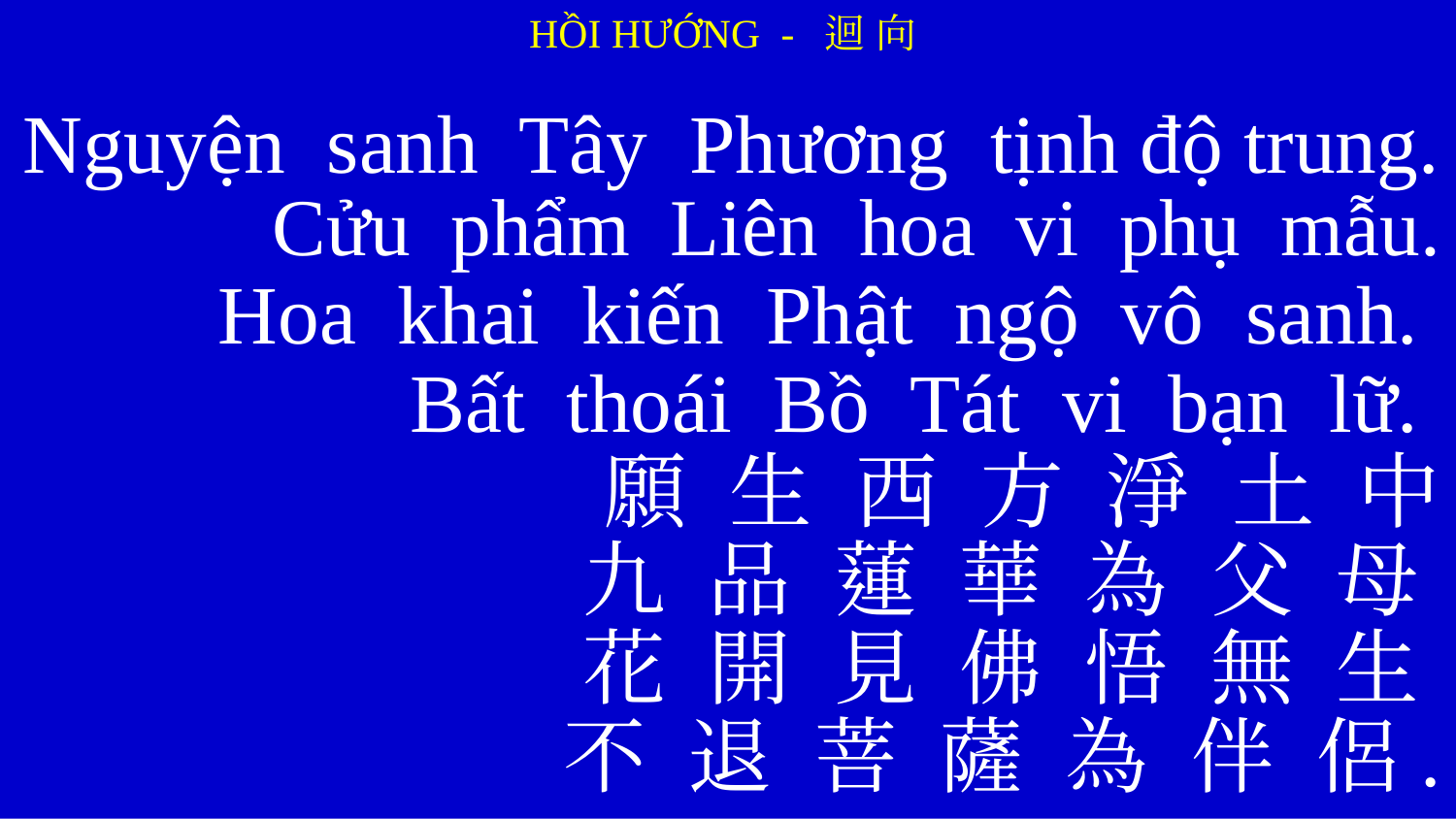

HỒI HƯỚNG  -  迴 向

Nguyện  sanh  Tây  Phương  tịnh độ trung. Cửu  phẩm  Liên  hoa  vi  phụ  mẫu.
Hoa  khai  kiến  Phật  ngộ  vô  sanh.
Bất  thoái  Bồ  Tát  vi  bạn  lữ.
願  生  西  方  淨  土  中
九  品  蓮  華  為  父  母
花  開  見  佛  悟  無  生
不  退  菩  薩  為  伴  侶.